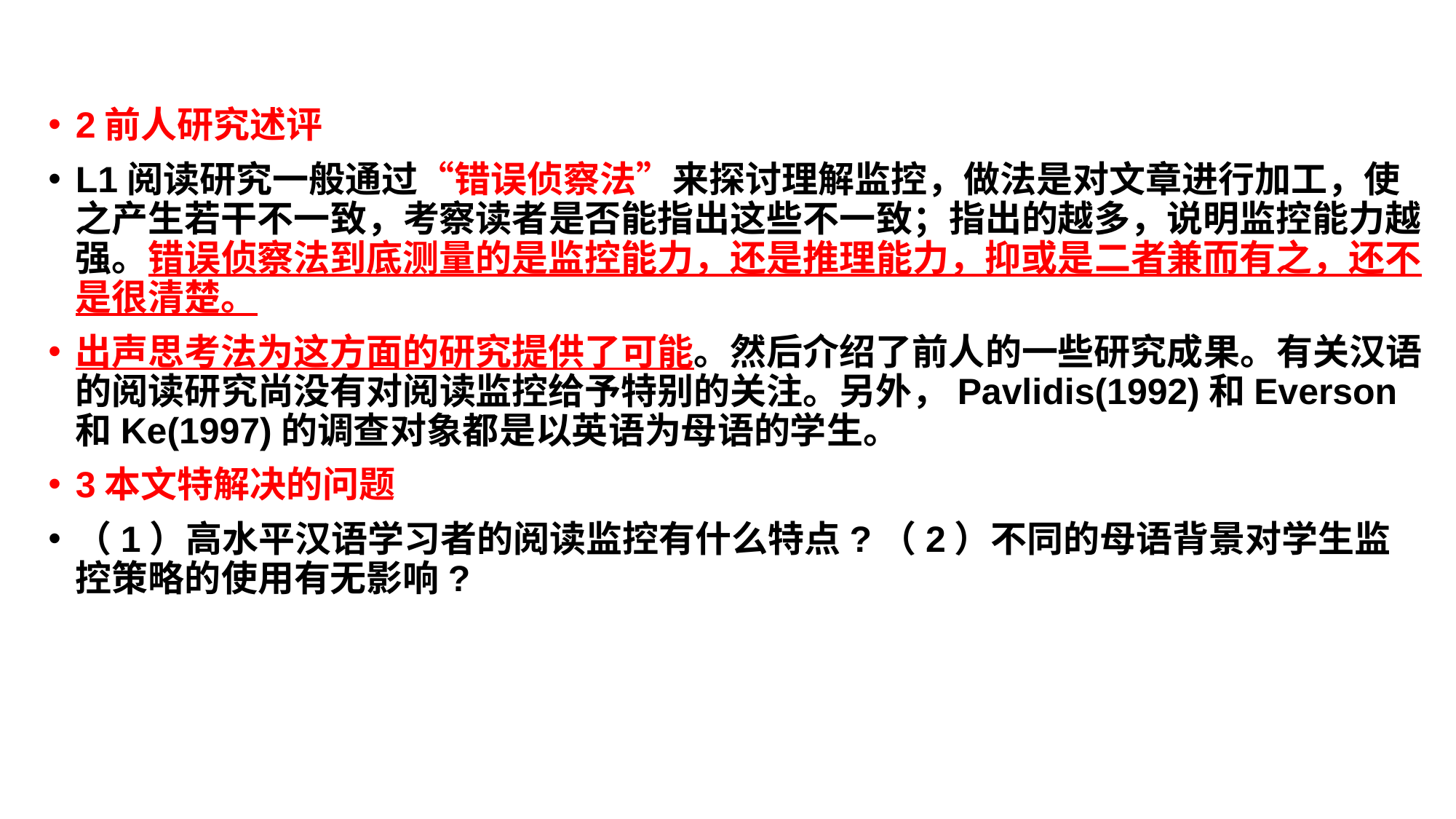

2前人研究述评
L1阅读研究一般通过“错误侦察法”来探讨理解监控，做法是对文章进行加工，使之产生若干不一致，考察读者是否能指出这些不一致；指出的越多，说明监控能力越强。错误侦察法到底测量的是监控能力，还是推理能力，抑或是二者兼而有之，还不是很清楚。
出声思考法为这方面的研究提供了可能。然后介绍了前人的一些研究成果。有关汉语的阅读研究尚没有对阅读监控给予特别的关注。另外，Pavlidis(1992)和Everson和Ke(1997)的调查对象都是以英语为母语的学生。
3本文特解决的问题
（1）高水平汉语学习者的阅读监控有什么特点?（2）不同的母语背景对学生监控策略的使用有无影响?